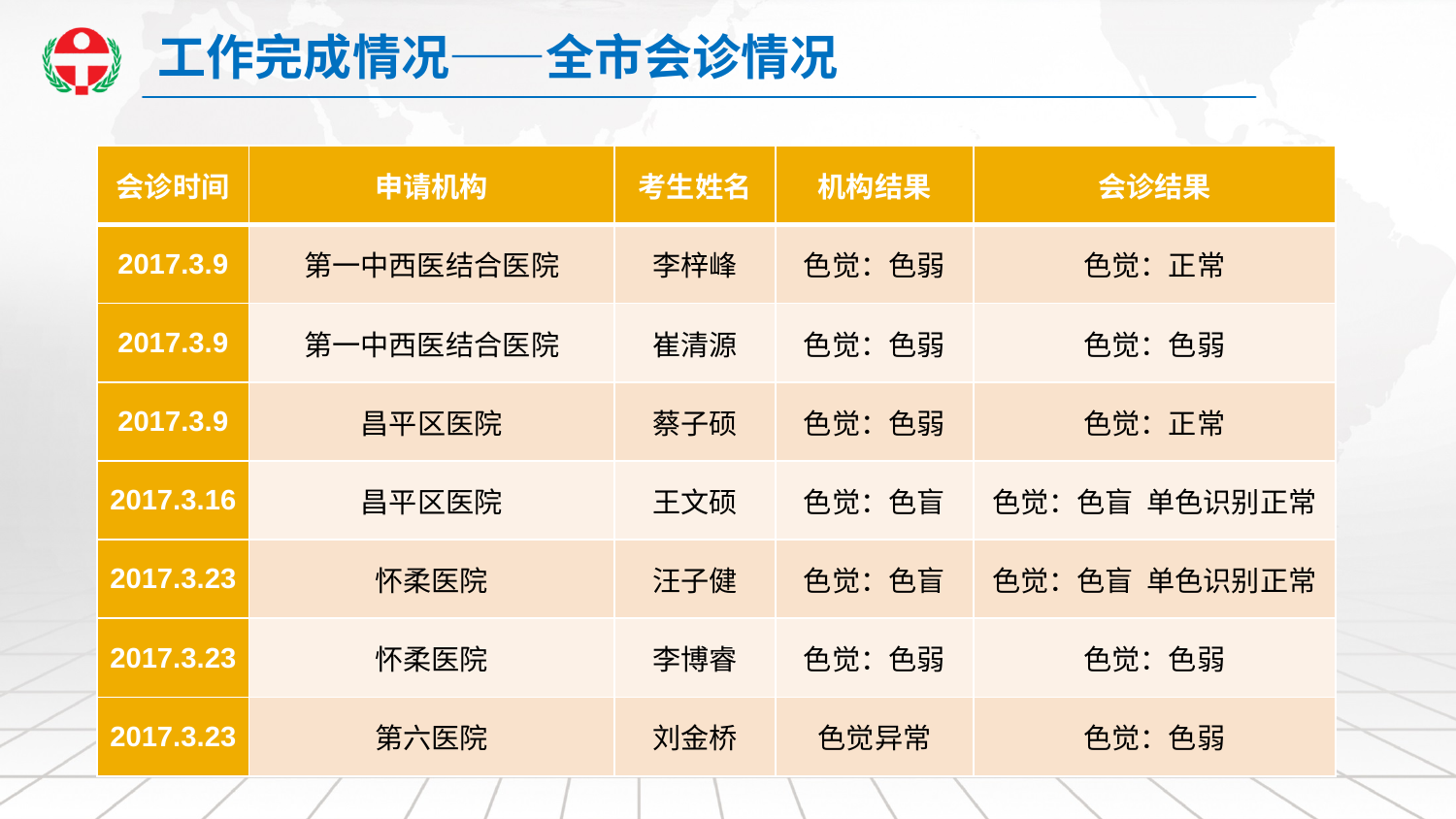

工作完成情况——全市会诊情况
| 会诊时间 | 申请机构 | 考生姓名 | 机构结果 | 会诊结果 |
| --- | --- | --- | --- | --- |
| 2017.3.9 | 第一中西医结合医院 | 李梓峰 | 色觉：色弱 | 色觉：正常 |
| 2017.3.9 | 第一中西医结合医院 | 崔清源 | 色觉：色弱 | 色觉：色弱 |
| 2017.3.9 | 昌平区医院 | 蔡子硕 | 色觉：色弱 | 色觉：正常 |
| 2017.3.16 | 昌平区医院 | 王文硕 | 色觉：色盲 | 色觉：色盲 单色识别正常 |
| 2017.3.23 | 怀柔医院 | 汪子健 | 色觉：色盲 | 色觉：色盲 单色识别正常 |
| 2017.3.23 | 怀柔医院 | 李博睿 | 色觉：色弱 | 色觉：色弱 |
| 2017.3.23 | 第六医院 | 刘金桥 | 色觉异常 | 色觉：色弱 |